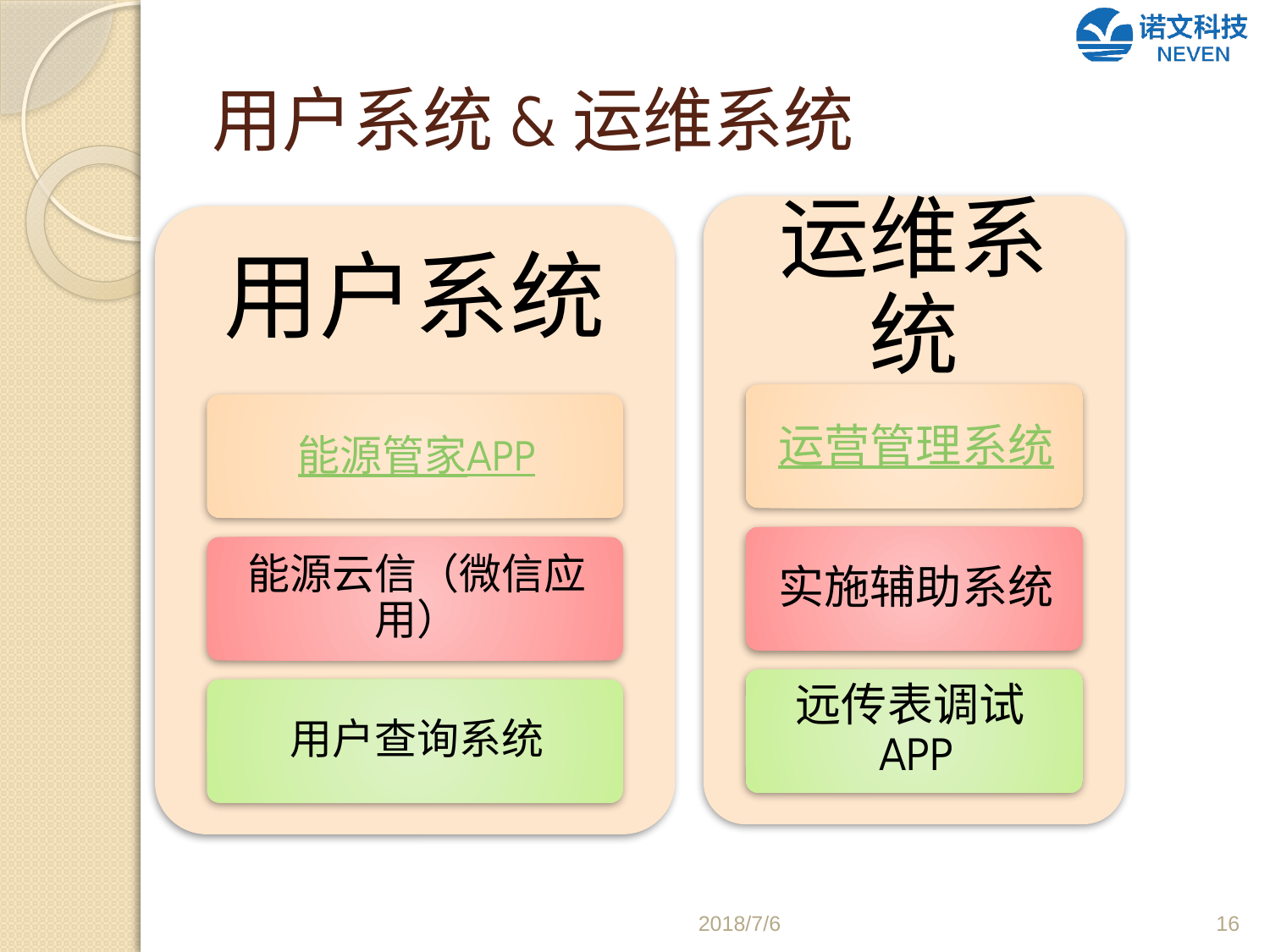

# 用户系统&运维系统
运维系统
运营管理系统
实施辅助系统
远传表调试APP
用户系统
能源管家APP
能源云信（微信应用）
用户查询系统
2018/7/6
16